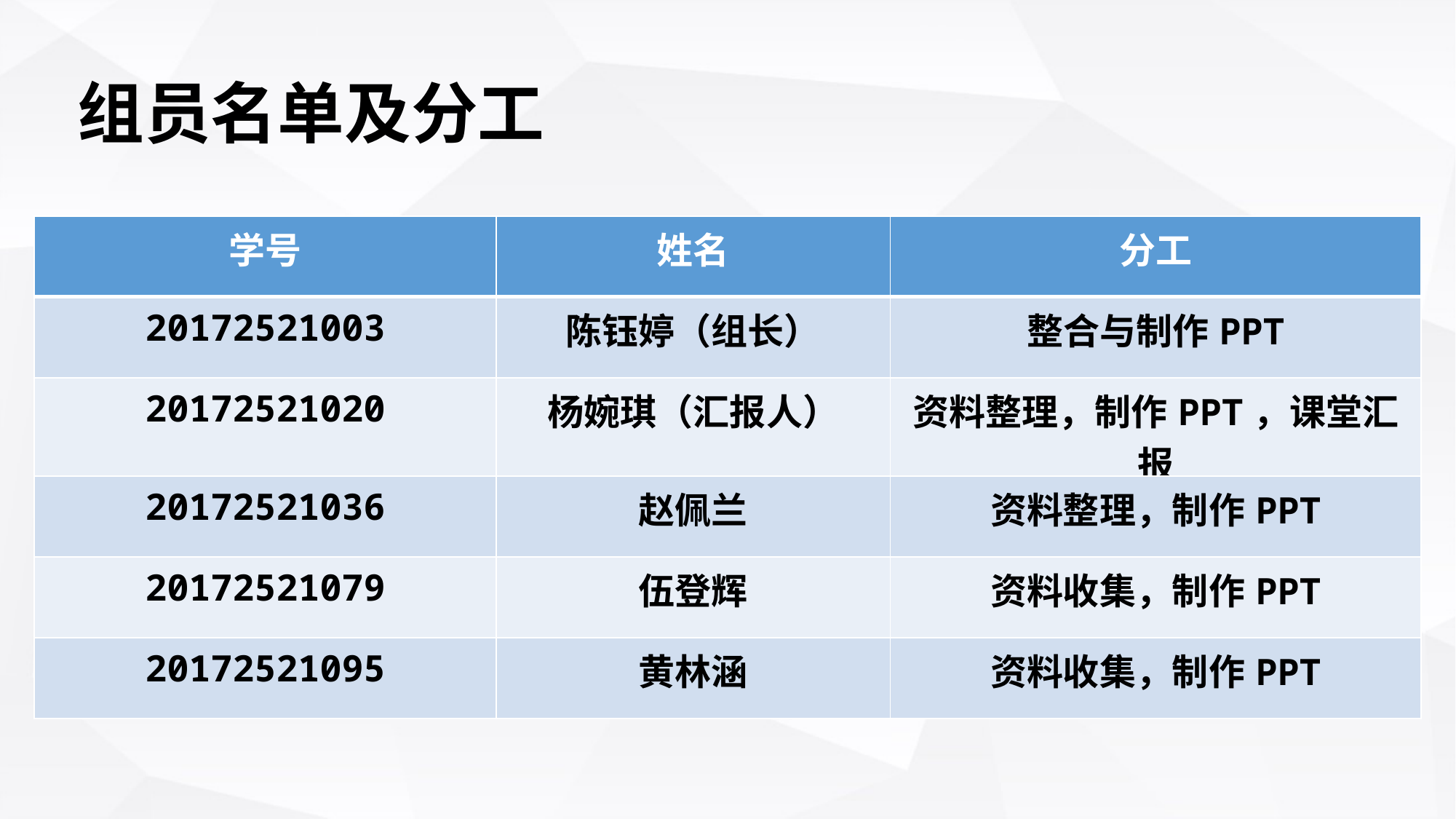

组员名单及分工
| 学号 | 姓名 | 分工 |
| --- | --- | --- |
| 20172521003 | 陈钰婷（组长） | 整合与制作PPT |
| 20172521020 | 杨婉琪（汇报人） | 资料整理，制作PPT，课堂汇报 |
| 20172521036 | 赵佩兰 | 资料整理，制作PPT |
| 20172521079 | 伍登辉 | 资料收集，制作PPT |
| 20172521095 | 黄林涵 | 资料收集，制作PPT |